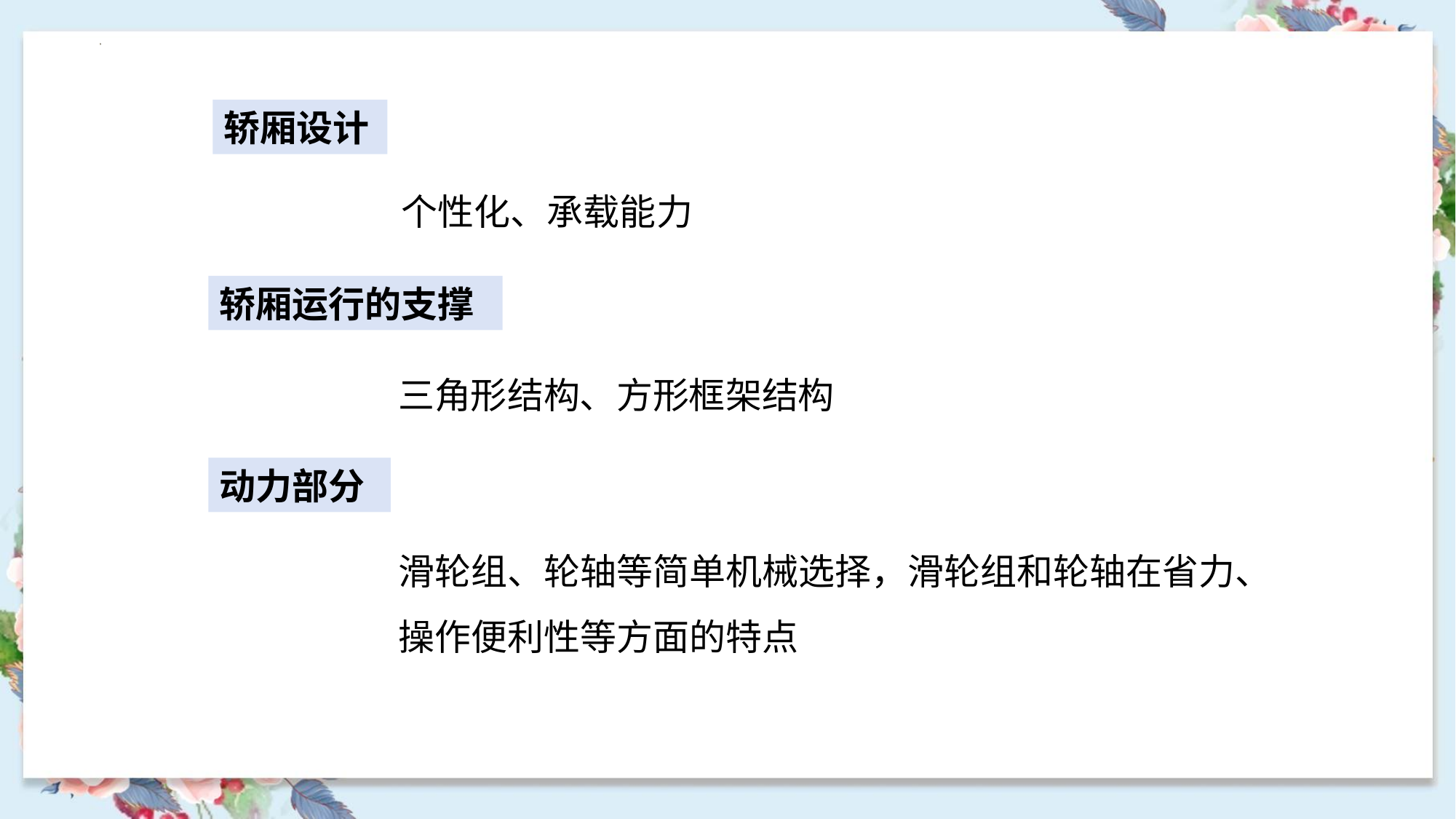

轿厢设计
个性化、承载能力
轿厢运行的支撑
三角形结构、方形框架结构
动力部分
滑轮组、轮轴等简单机械选择，滑轮组和轮轴在省力、操作便利性等方面的特点